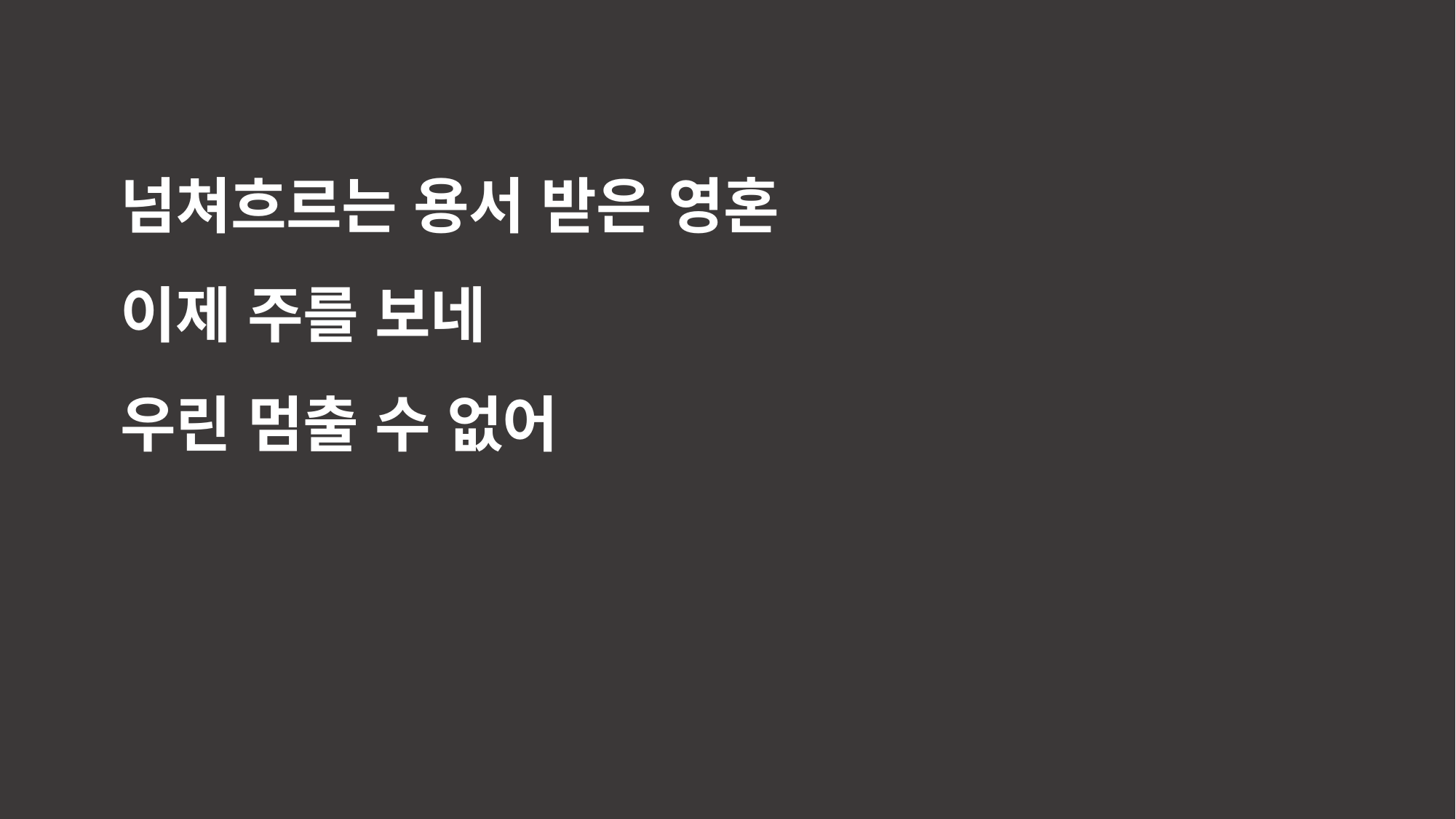

넘쳐흐르는 용서 받은 영혼
이제 주를 보네
우린 멈출 수 없어